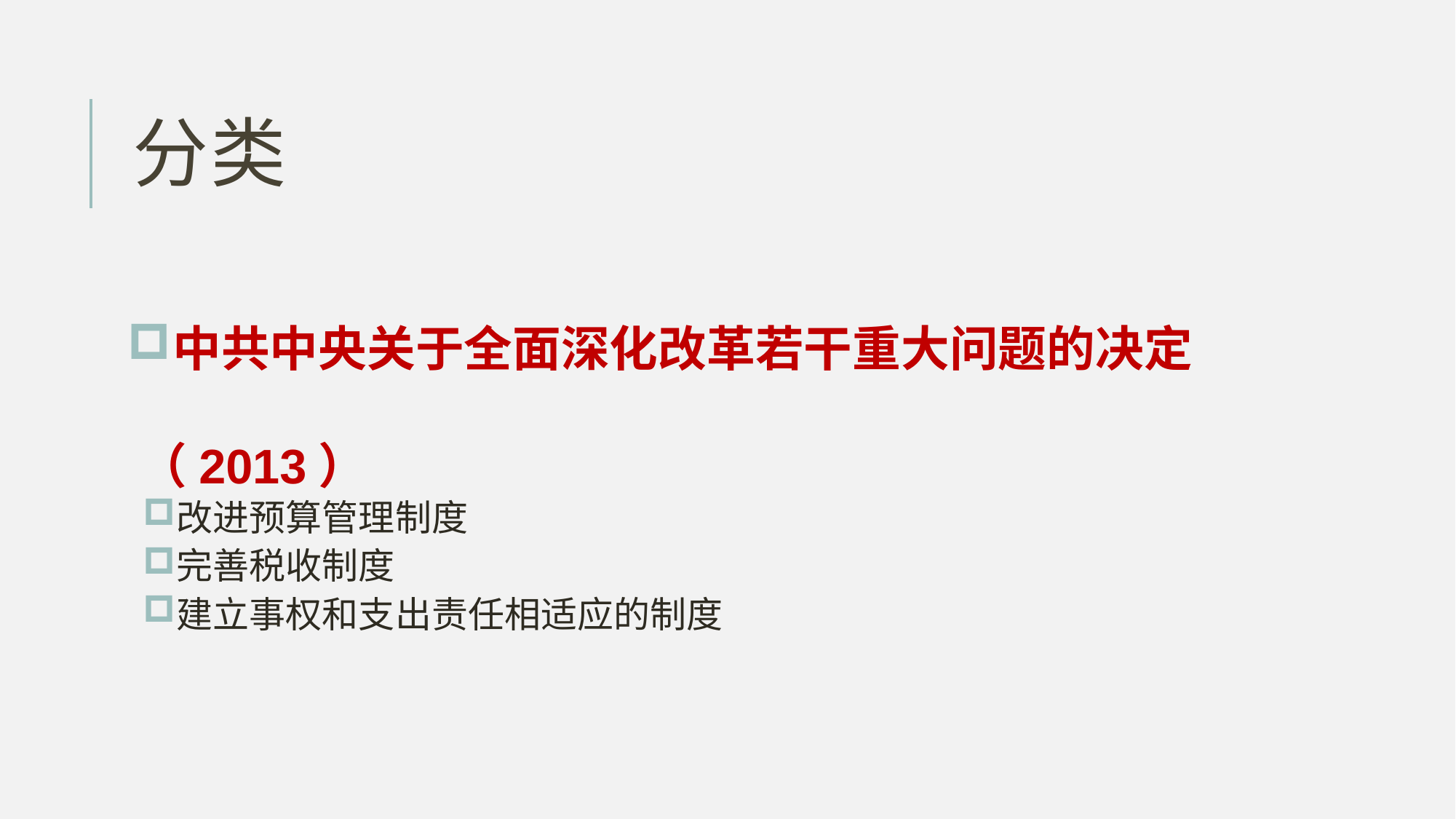

# 分类
中共中央关于全面深化改革若干重大问题的决定（2013）
改进预算管理制度
完善税收制度
建立事权和支出责任相适应的制度